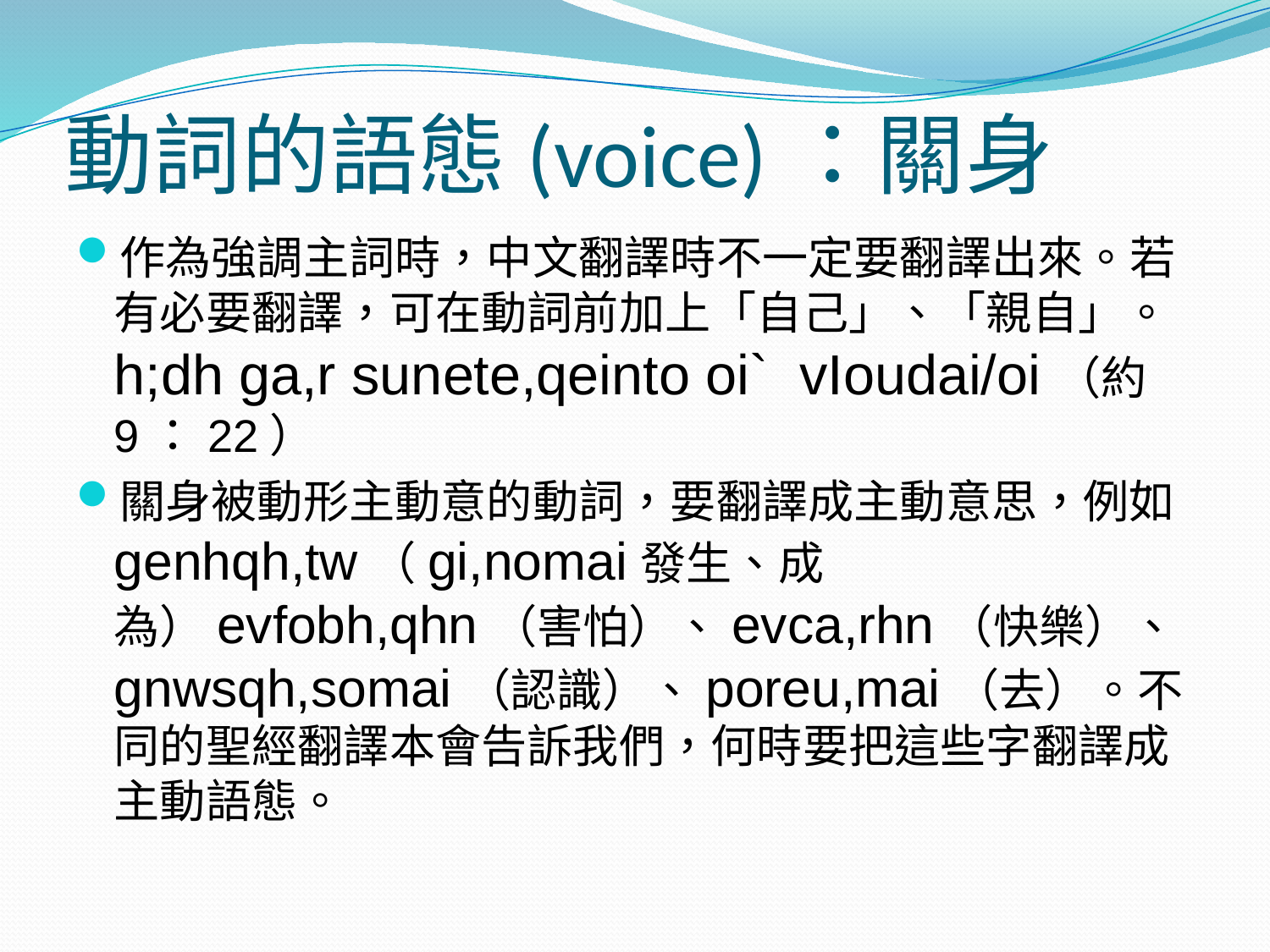

# 動詞的語態(voice)：關身
作為強調主詞時，中文翻譯時不一定要翻譯出來。若有必要翻譯，可在動詞前加上「自己」、「親自」。h;dh ga,r sunete,qeinto oi`  vIoudai/oi（約9：22）
關身被動形主動意的動詞，要翻譯成主動意思，例如genhqh,tw（gi,nomai發生、成為）evfobh,qhn（害怕）、evca,rhn（快樂）、gnwsqh,somai（認識）、poreu,mai（去）。不同的聖經翻譯本會告訴我們，何時要把這些字翻譯成主動語態。